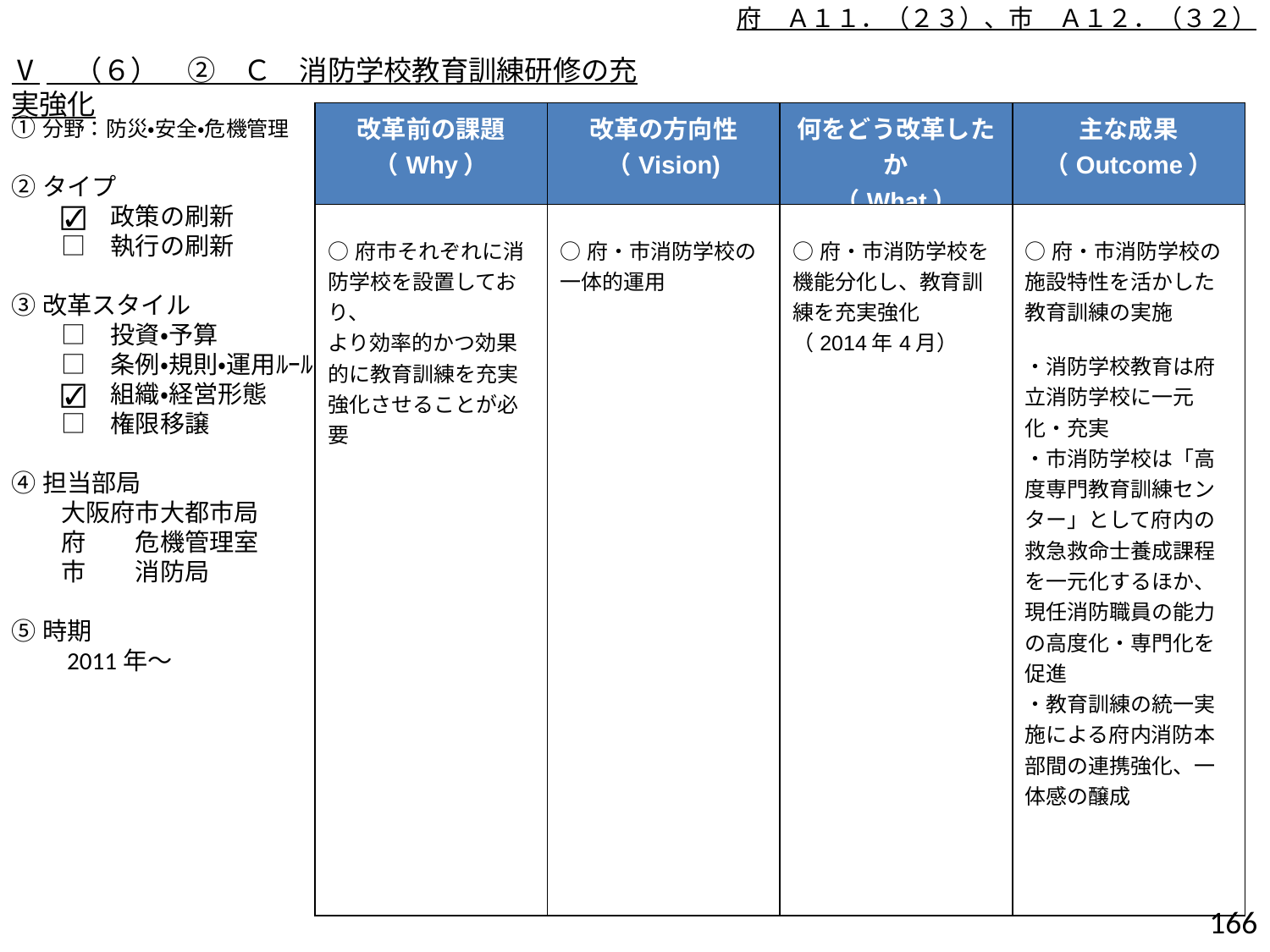

府　Ａ１１．（２３）、市　Ａ１２．（３２）
Ⅴ　（６）　②　Ｃ　消防学校教育訓練研修の充実強化
| 改革前の課題 （Why） | 改革の方向性 （Vision) | 何をどう改革したか （What） | 主な成果 （Outcome） |
| --- | --- | --- | --- |
| ○府市それぞれに消防学校を設置しており、 より効率的かつ効果的に教育訓練を充実強化させることが必要 | ○府・市消防学校の一体的運用 | ○府・市消防学校を機能分化し、教育訓練を充実強化 （2014年4月） | ○府・市消防学校の施設特性を活かした教育訓練の実施 ・消防学校教育は府立消防学校に一元化・充実 ・市消防学校は「高度専門教育訓練センター」として府内の救急救命士養成課程を一元化するほか、現任消防職員の能力の高度化・専門化を促進 ・教育訓練の統一実施による府内消防本部間の連携強化、一体感の醸成 |
①分野：防災・安全・危機管理

②タイプ
　　☑　政策の刷新
　　□　執行の刷新

③改革スタイル
　　□　投資・予算
　　□　条例・規則・運用ﾙｰﾙ
　　☑　組織・経営形態
　　□　権限移譲

④担当部局
　　大阪府市大都市局
　　府　　危機管理室
　　市　　消防局

⑤時期
　　2011年～
166